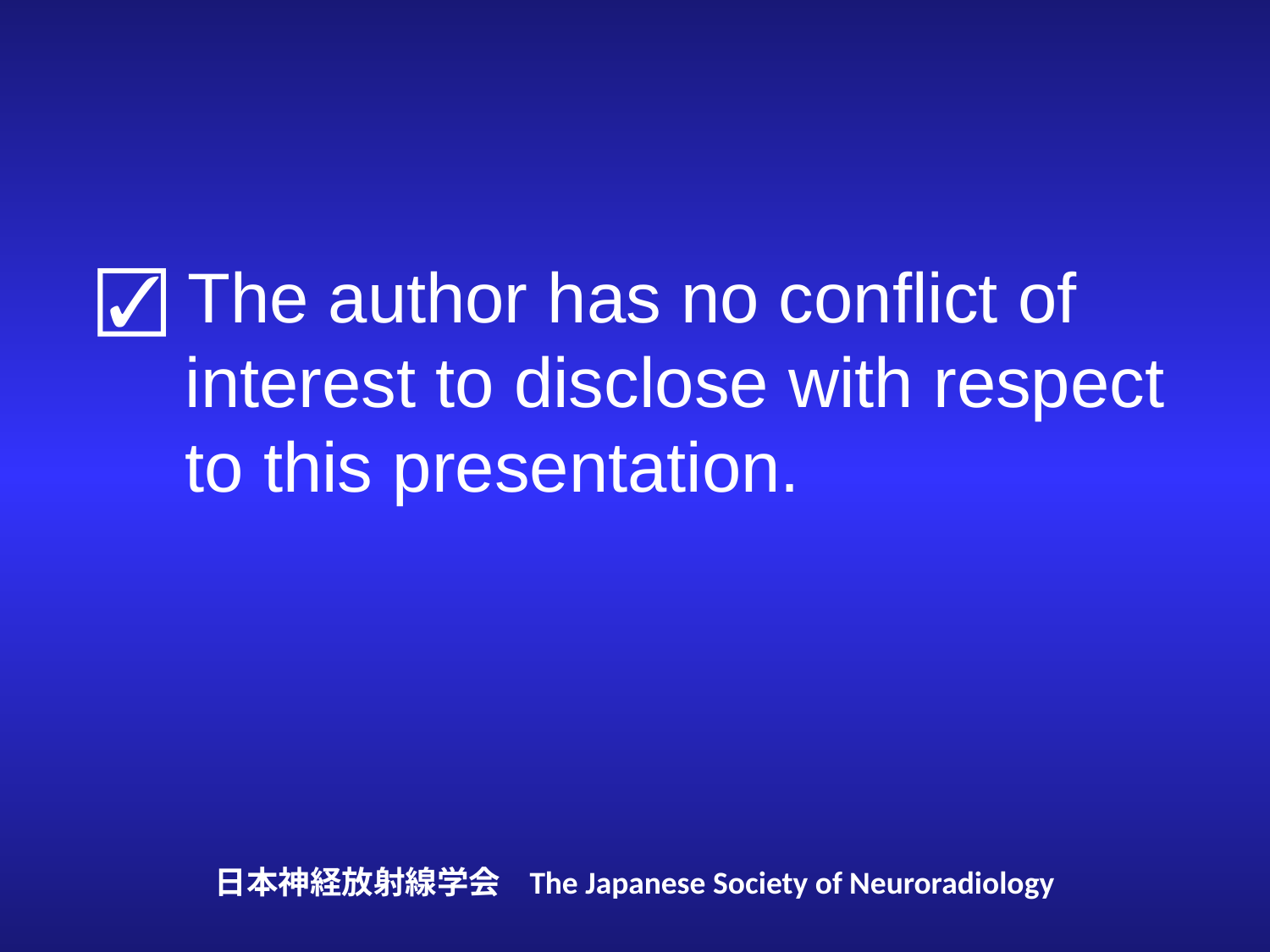

☑ The author has no conflict of interest to disclose with respect to this presentation.
日本神経放射線学会   The Japanese Society of Neuroradiology